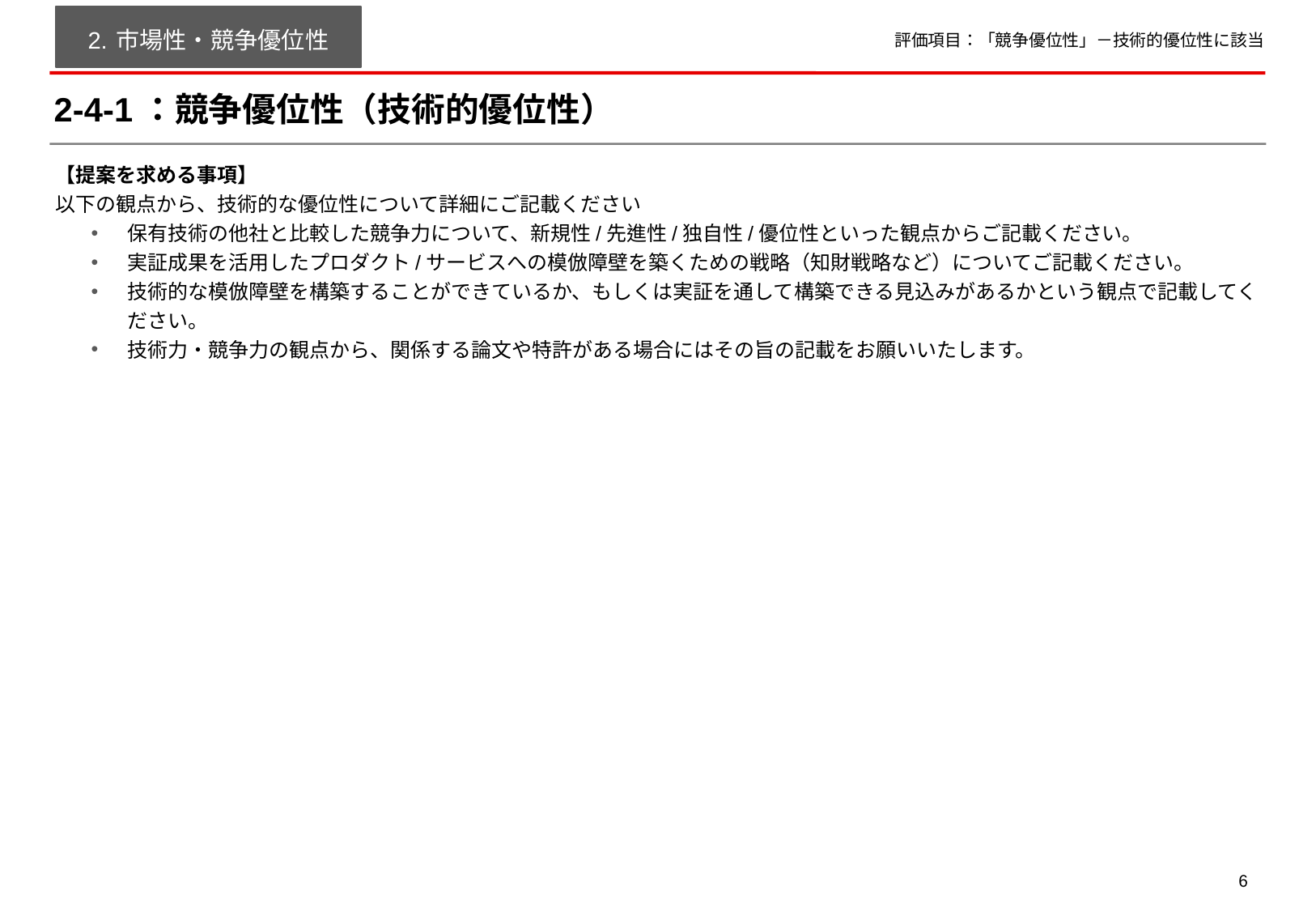

市場性・競争優位性
評価項目：「競争優位性」－技術的優位性に該当
# 2-4-1：競争優位性（技術的優位性）
【提案を求める事項】
以下の観点から、技術的な優位性について詳細にご記載ください
保有技術の他社と比較した競争力について、新規性/先進性/独自性/優位性といった観点からご記載ください。
実証成果を活用したプロダクト/サービスへの模倣障壁を築くための戦略（知財戦略など）についてご記載ください。
技術的な模倣障壁を構築することができているか、もしくは実証を通して構築できる見込みがあるかという観点で記載してください。
技術力・競争力の観点から、関係する論文や特許がある場合にはその旨の記載をお願いいたします。